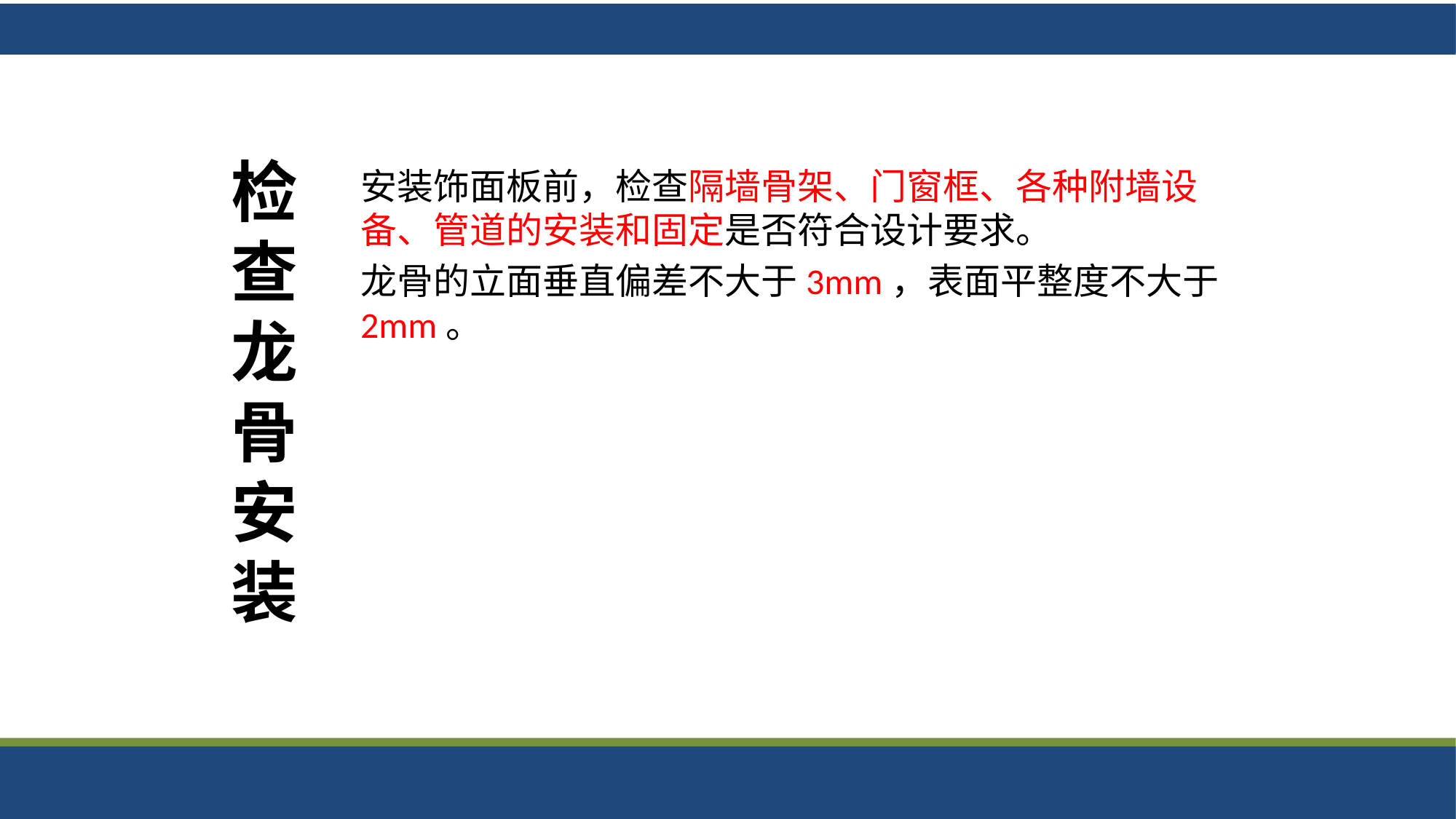

# 检查龙骨安装

安装饰面板前，检查隔墙骨架、门窗框、各种附墙设备、管道的安装和固定是否符合设计要求。
龙骨的立面垂直偏差不大于3mm，表面平整度不大于2mm。